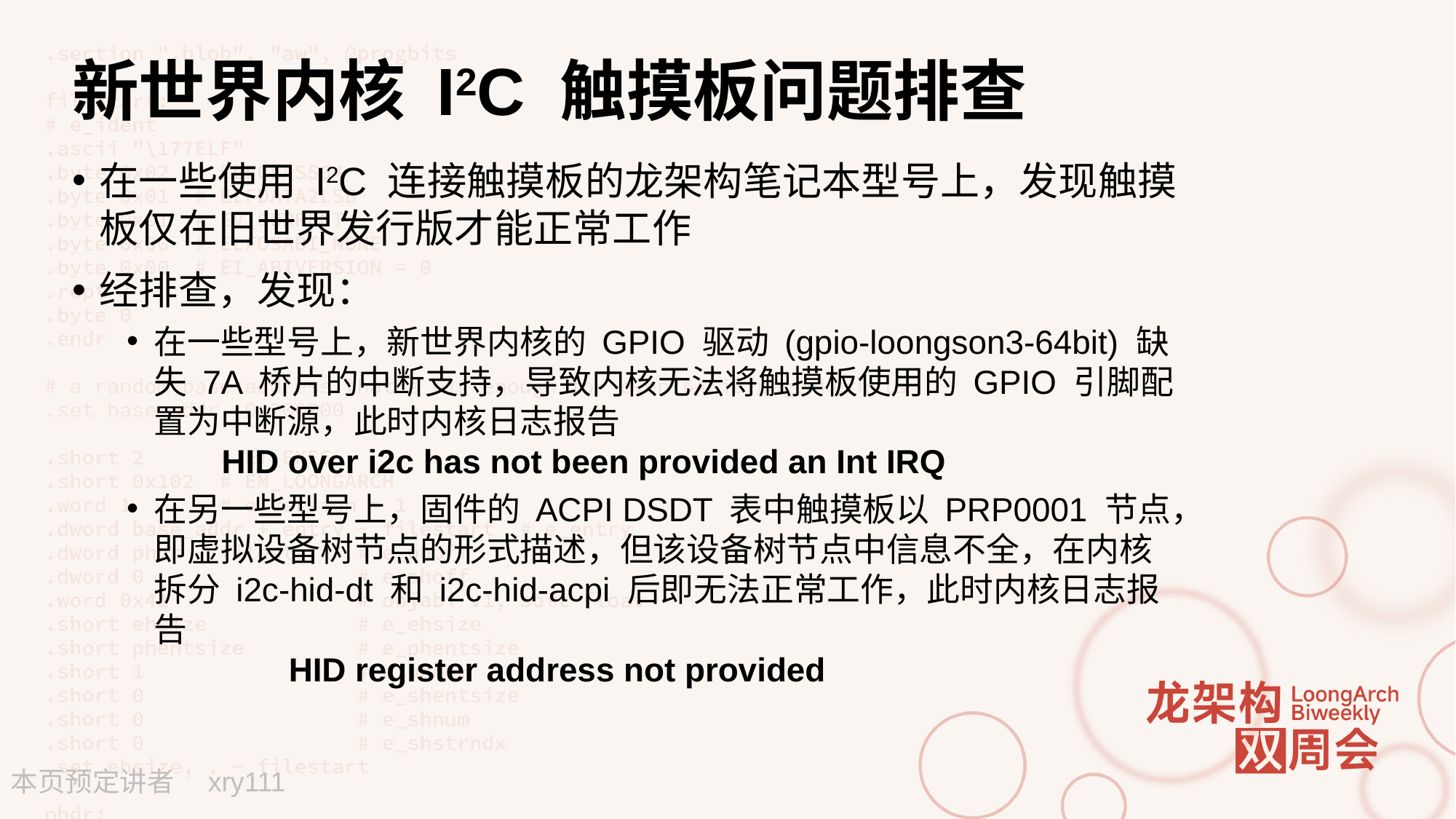

# 新世界内核 I2C 触摸板问题排查
在一些使用 I2C 连接触摸板的龙架构笔记本型号上，发现触摸板仅在旧世界发行版才能正常工作
经排查，发现：
在一些型号上，新世界内核的 GPIO 驱动 (gpio-loongson3-64bit) 缺失 7A 桥片的中断支持，导致内核无法将触摸板使用的 GPIO 引脚配置为中断源，此时内核日志报告
        HID over i2c has not been provided an Int IRQ
在另一些型号上，固件的 ACPI DSDT 表中触摸板以 PRP0001 节点，即虚拟设备树节点的形式描述，但该设备树节点中信息不全，在内核拆分 i2c-hid-dt 和 i2c-hid-acpi 后即无法正常工作，此时内核日志报告
                 HID register address not provided
xry111